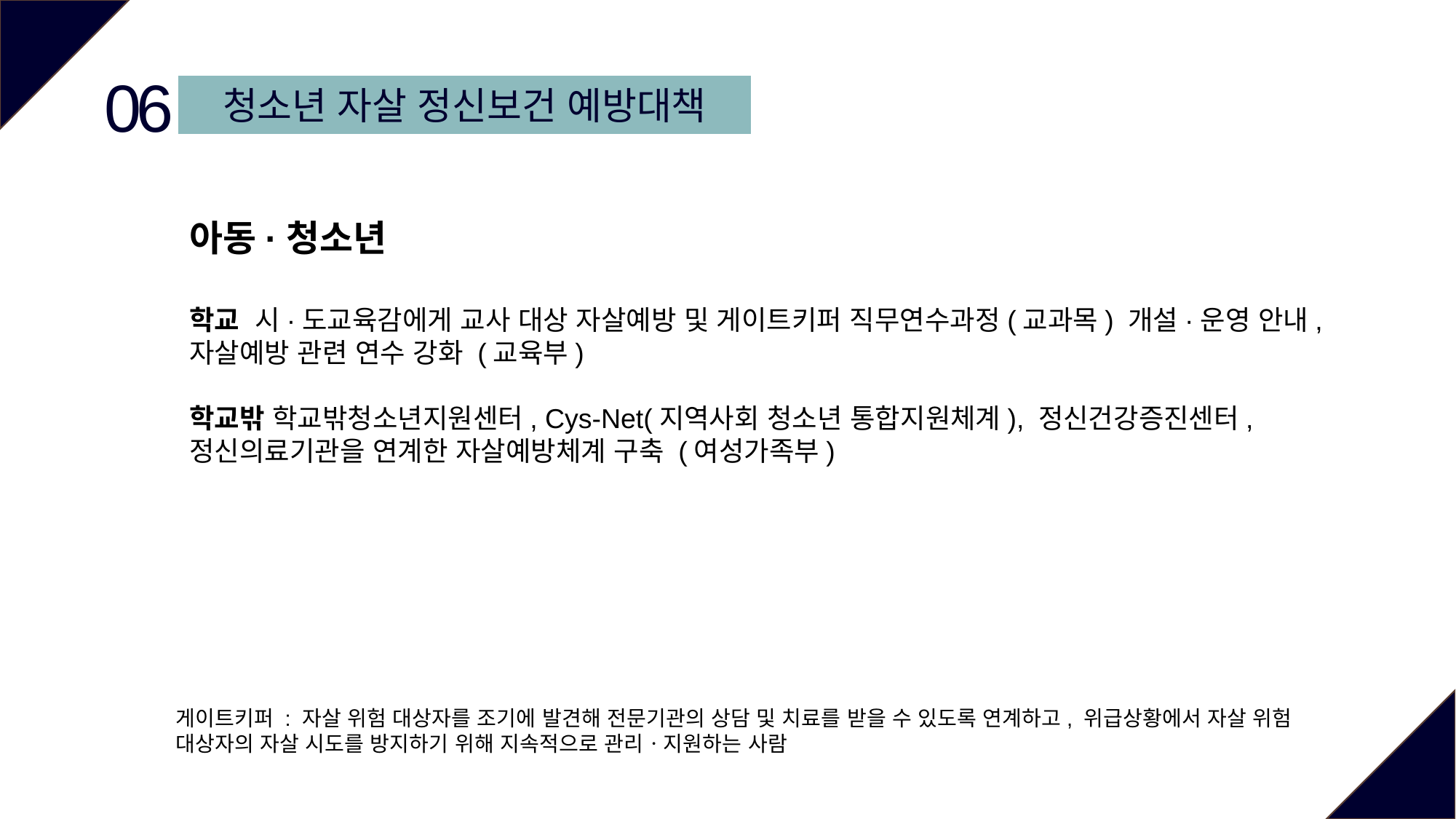

06
청소년 자살 정신보건 예방대책
아동·청소년

학교  시·도교육감에게 교사 대상 자살예방 및 게이트키퍼 직무연수과정(교과목) 개설·운영 안내, 자살예방 관련 연수 강화 (교육부)

학교밖 학교밖청소년지원센터, Cys-Net(지역사회 청소년 통합지원체계), 정신건강증진센터, 정신의료기관을 연계한 자살예방체계 구축 (여성가족부)
게이트키퍼 : 자살 위험 대상자를 조기에 발견해 전문기관의 상담 및 치료를 받을 수 있도록 연계하고, 위급상황에서 자살 위험 대상자의 자살 시도를 방지하기 위해 지속적으로 관리ㆍ지원하는 사람